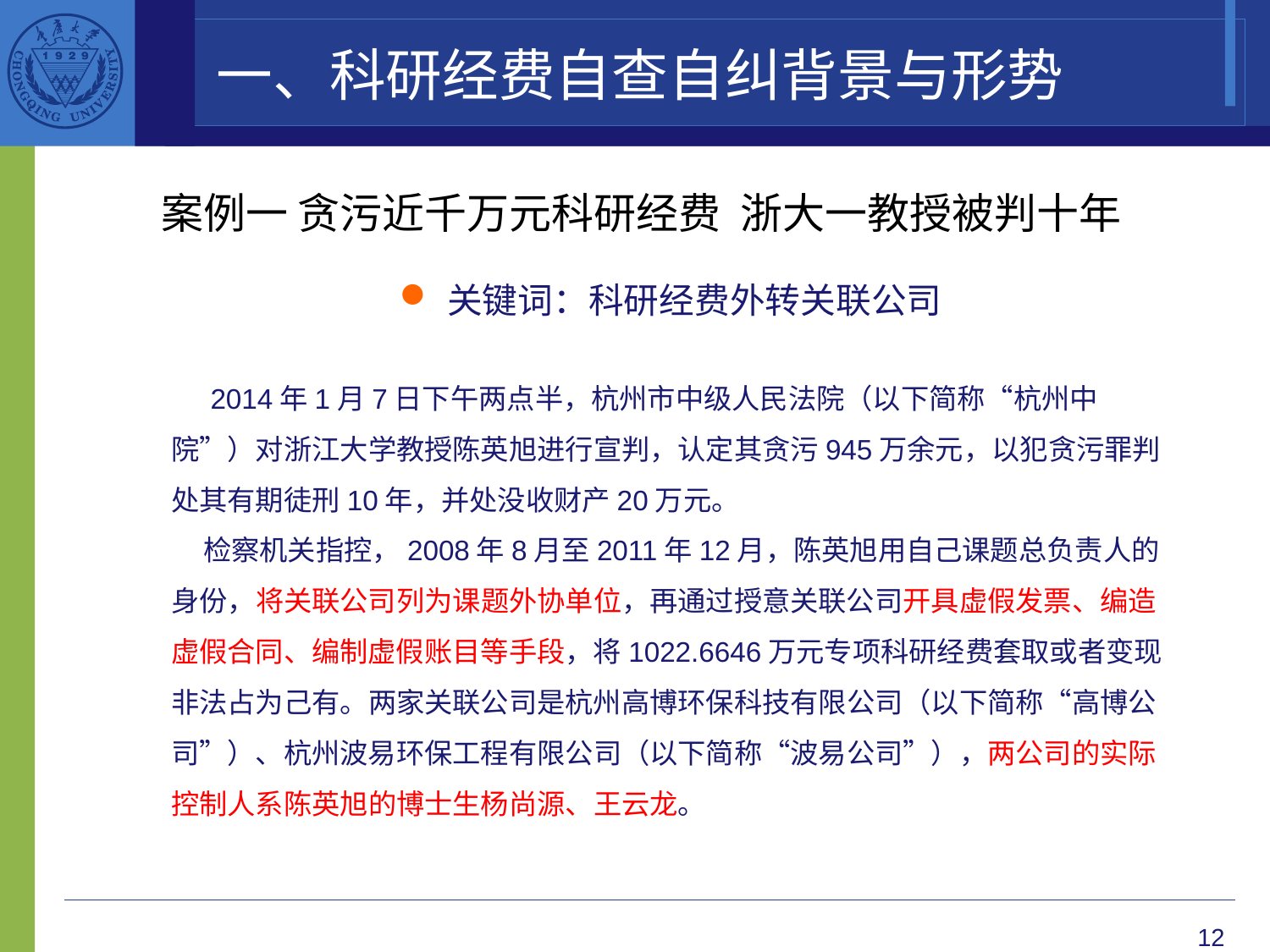

一、科研经费自查自纠背景与形势
案例一 贪污近千万元科研经费  浙大一教授被判十年
关键词：科研经费外转关联公司
     2014年1月7日下午两点半，杭州市中级人民法院（以下简称“杭州中院”）对浙江大学教授陈英旭进行宣判，认定其贪污945万余元，以犯贪污罪判处其有期徒刑10年，并处没收财产20万元。
    检察机关指控，2008年8月至2011年12月，陈英旭用自己课题总负责人的身份，将关联公司列为课题外协单位，再通过授意关联公司开具虚假发票、编造虚假合同、编制虚假账目等手段，将1022.6646万元专项科研经费套取或者变现非法占为己有。两家关联公司是杭州高博环保科技有限公司（以下简称“高博公司”）、杭州波易环保工程有限公司（以下简称“波易公司”），两公司的实际控制人系陈英旭的博士生杨尚源、王云龙。

12